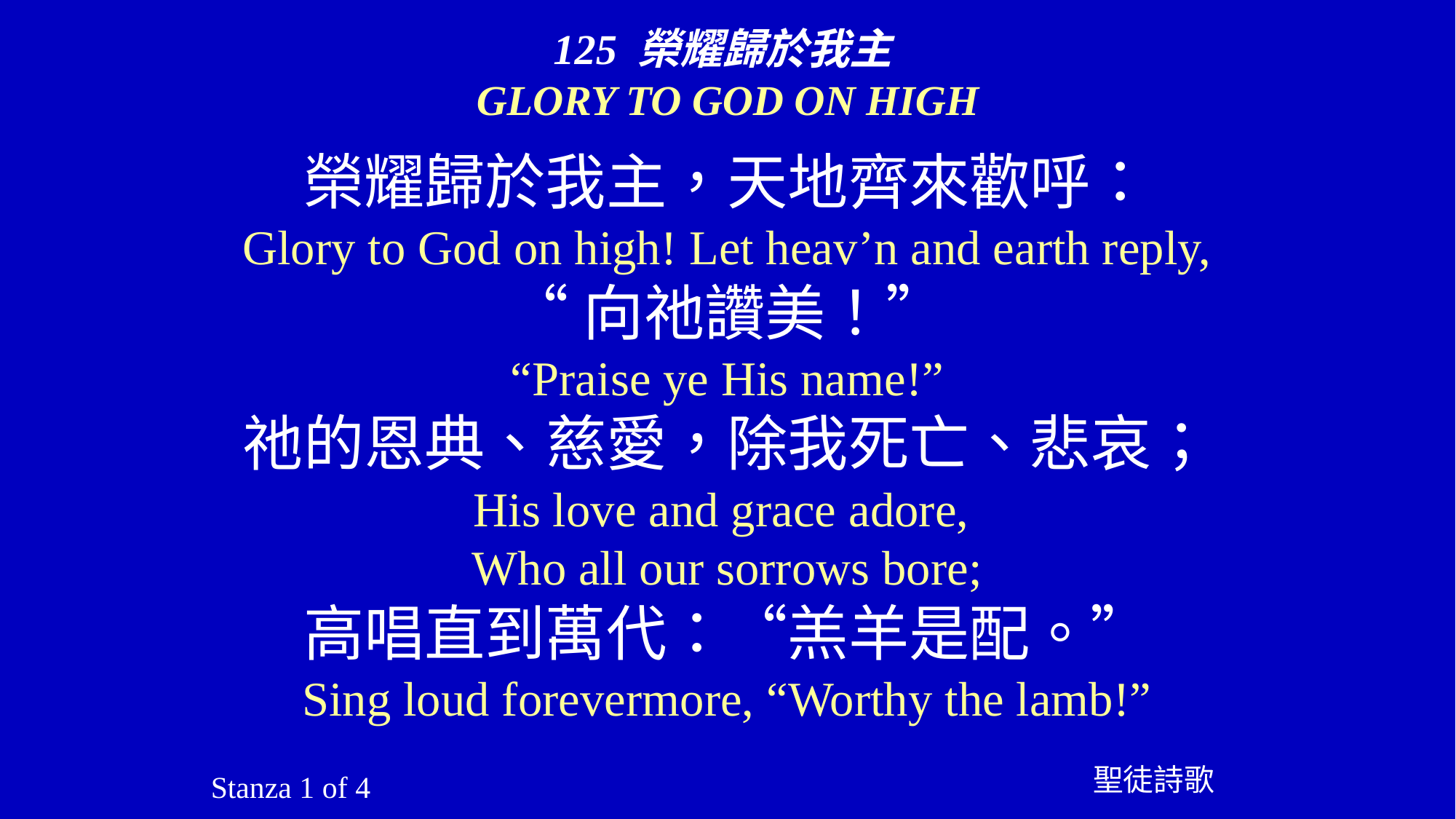

125 榮耀歸於我主
GLORY TO GOD ON HIGH
榮耀歸於我主，天地齊來歡呼：
Glory to God on high! Let heav’n and earth reply,
“向祂讚美！”
“Praise ye His name!”
祂的恩典、慈愛，除我死亡、悲哀；
His love and grace adore,
Who all our sorrows bore;
高唱直到萬代：“羔羊是配。”
Sing loud forevermore, “Worthy the lamb!”
聖徒詩歌
Stanza 1 of 4